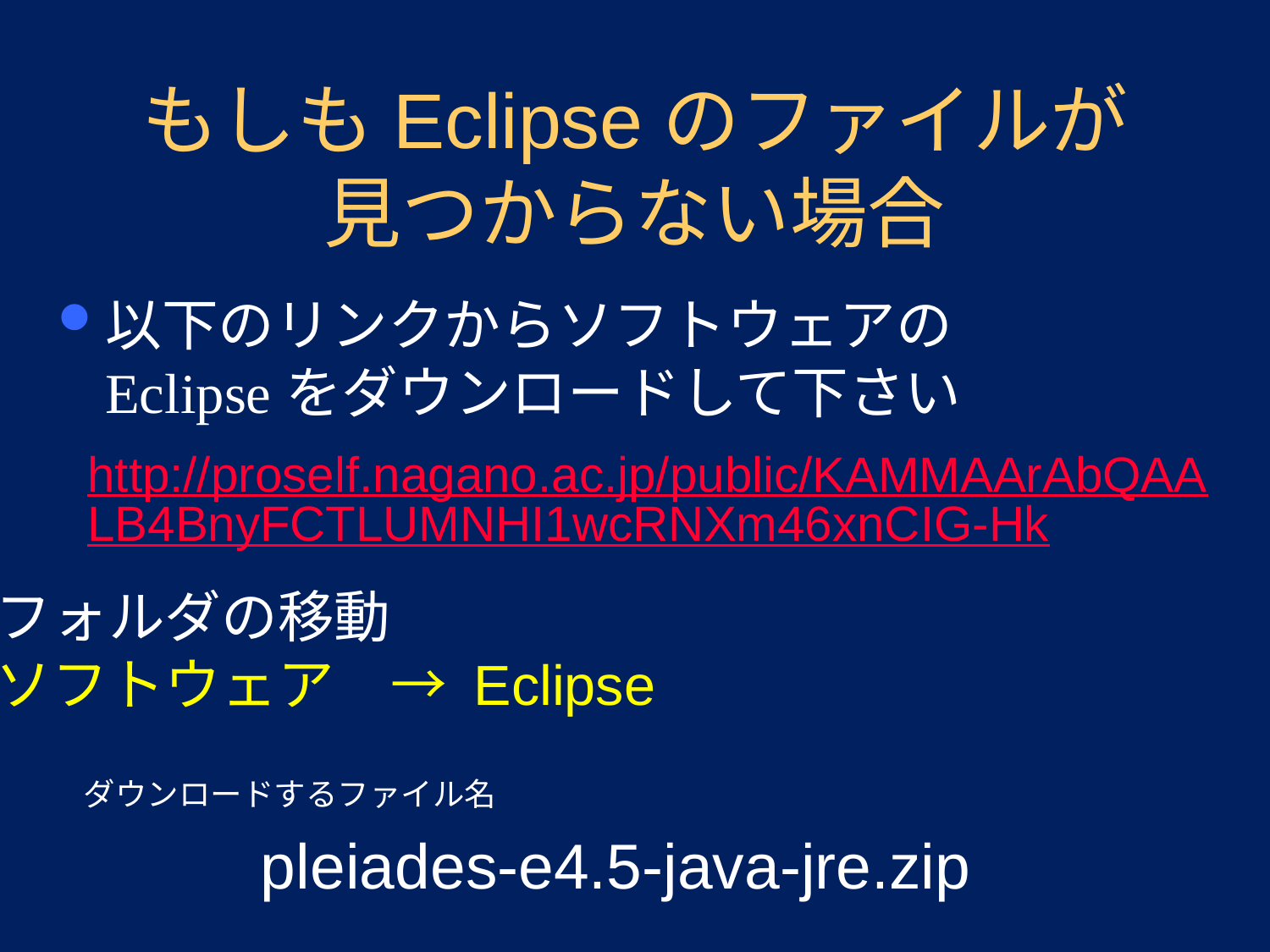

# もしもEclipseのファイルが見つからない場合
以下のリンクからソフトウェアのEclipseをダウンロードして下さい
http://proself.nagano.ac.jp/public/KAMMAArAbQAALB4BnyFCTLUMNHI1wcRNXm46xnCIG-Hk
フォルダの移動
ソフトウェア　→ Eclipse
ダウンロードするファイル名
pleiades-e4.5-java-jre.zip